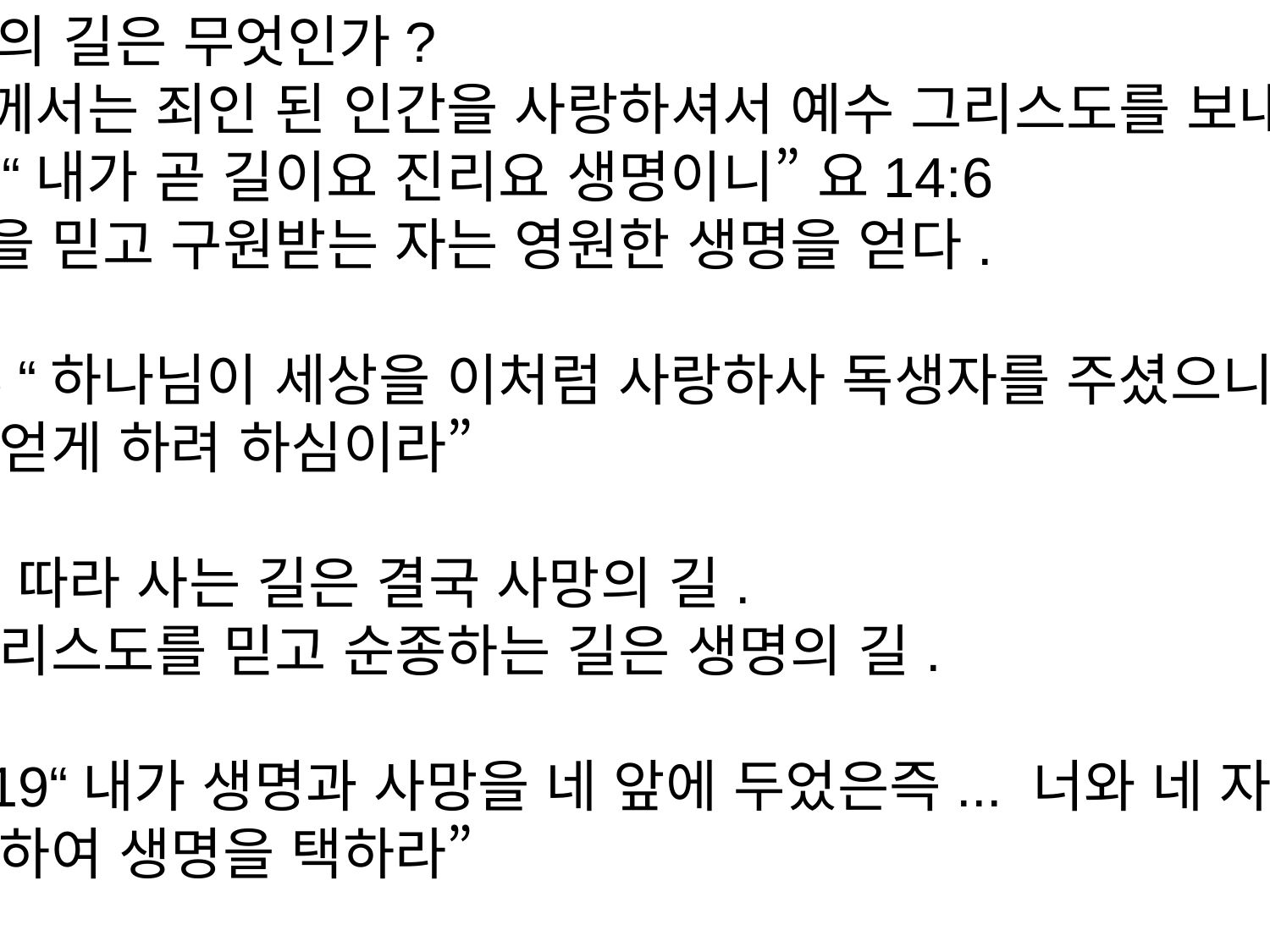

☛생명의 길은 무엇인가?
하나님께서는 죄인 된 인간을 사랑하셔서 예수 그리스도를 보내셨다.
요14:6“내가 곧 길이요 진리요 생명이니” 요14:6
예수님을 믿고 구원받는 자는 영원한 생명을 얻다.

요3:16 “하나님이 세상을 이처럼 사랑하사 독생자를 주셨으니... 영생을 얻게 하려 하심이라”

◆죄를 따라 사는 길은 결국 사망의 길.
예수 그리스도를 믿고 순종하는 길은 생명의 길.

신 30:19“내가 생명과 사망을 네 앞에 두었은즉... 너와 네 자손이 살기 위하여 생명을 택하라”